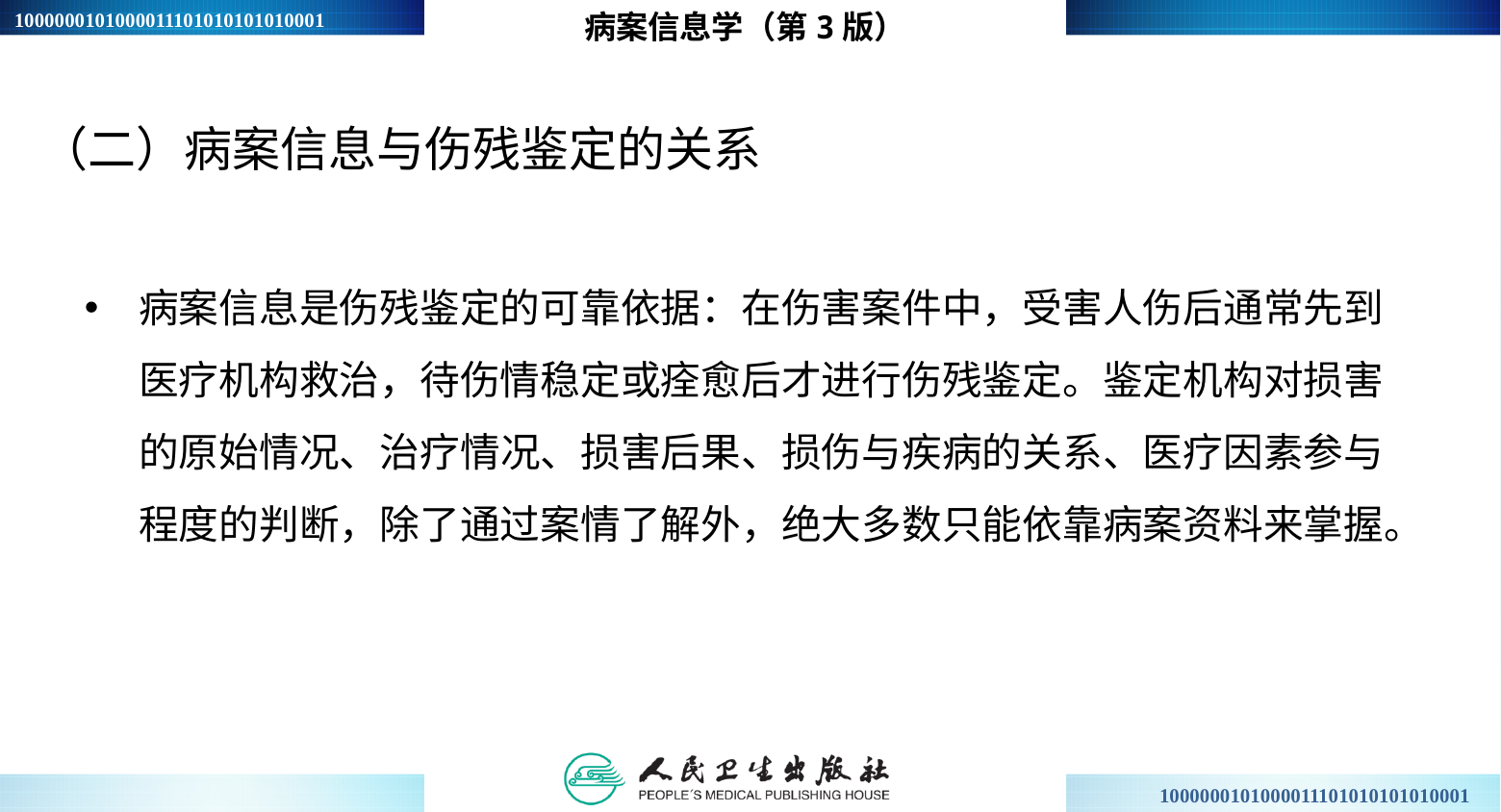

病案信息学（第3版）
（二）病案信息与伤残鉴定的关系
病案信息是伤残鉴定的可靠依据：在伤害案件中，受害人伤后通常先到医疗机构救治，待伤情稳定或痊愈后才进行伤残鉴定。鉴定机构对损害的原始情况、治疗情况、损害后果、损伤与疾病的关系、医疗因素参与程度的判断，除了通过案情了解外，绝大多数只能依靠病案资料来掌握。